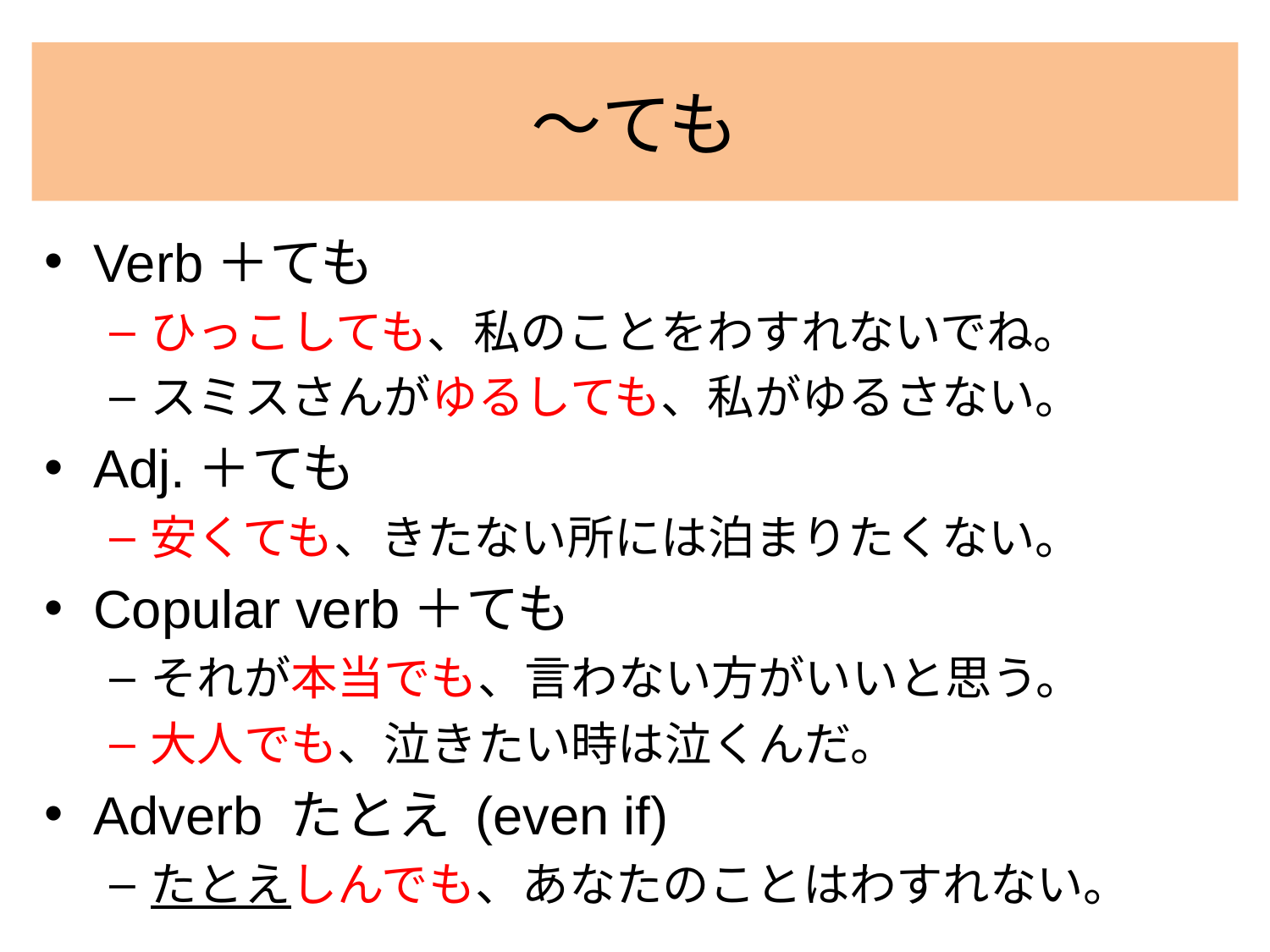

# 〜ても
Verb＋ても
ひっこしても、私のことをわすれないでね。
スミスさんがゆるしても、私がゆるさない。
Adj.＋ても
安くても、きたない所には泊まりたくない。
Copular verb＋ても
それが本当でも、言わない方がいいと思う。
大人でも、泣きたい時は泣くんだ。
Adverb たとえ (even if)
たとえしんでも、あなたのことはわすれない。